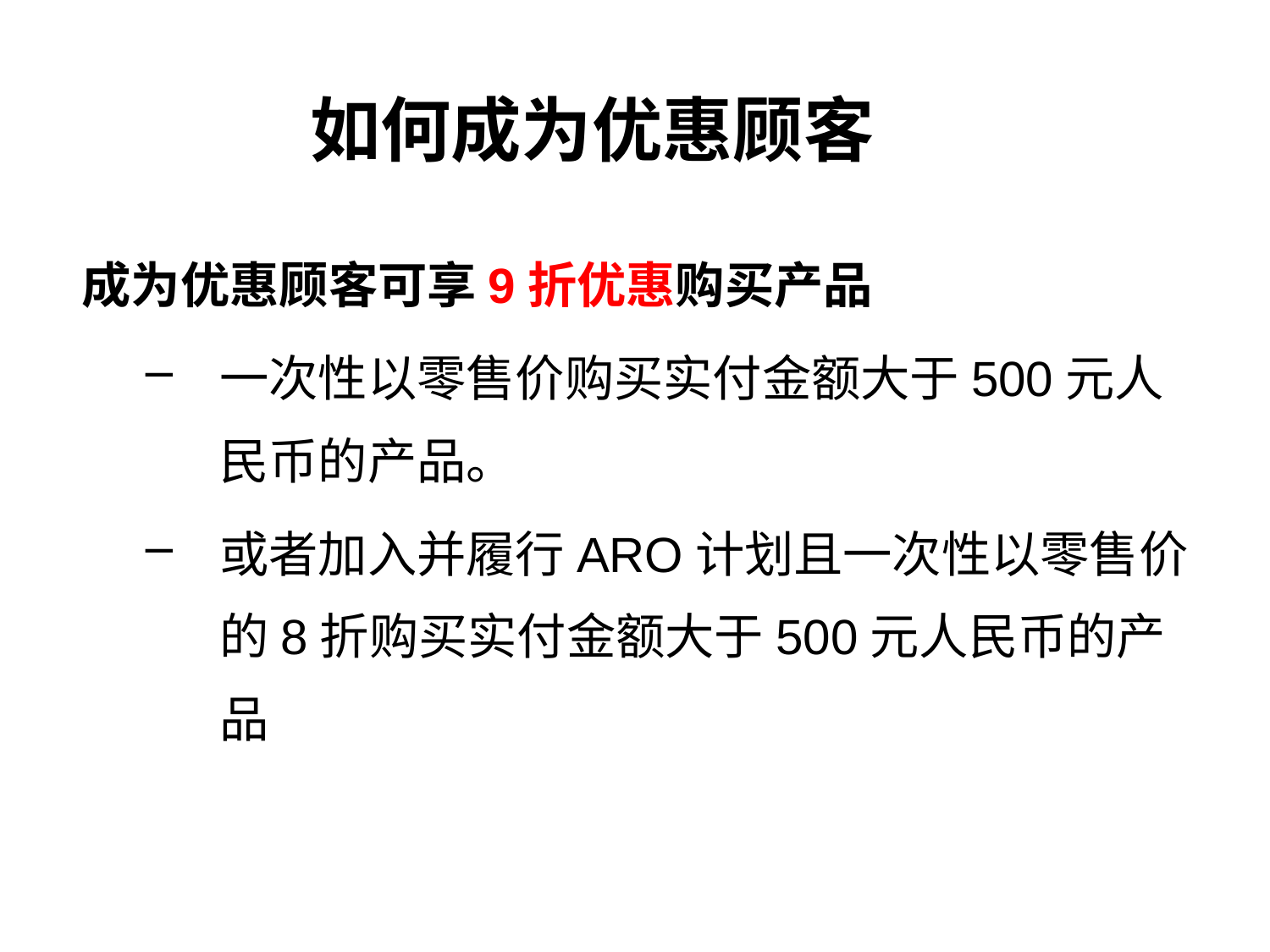

如何成为优惠顾客

成为优惠顾客可享9折优惠购买产品
一次性以零售价购买实付金额大于500元人民币的产品。
或者加入并履行ARO计划且一次性以零售价的8折购买实付金额大于500元人民币的产品